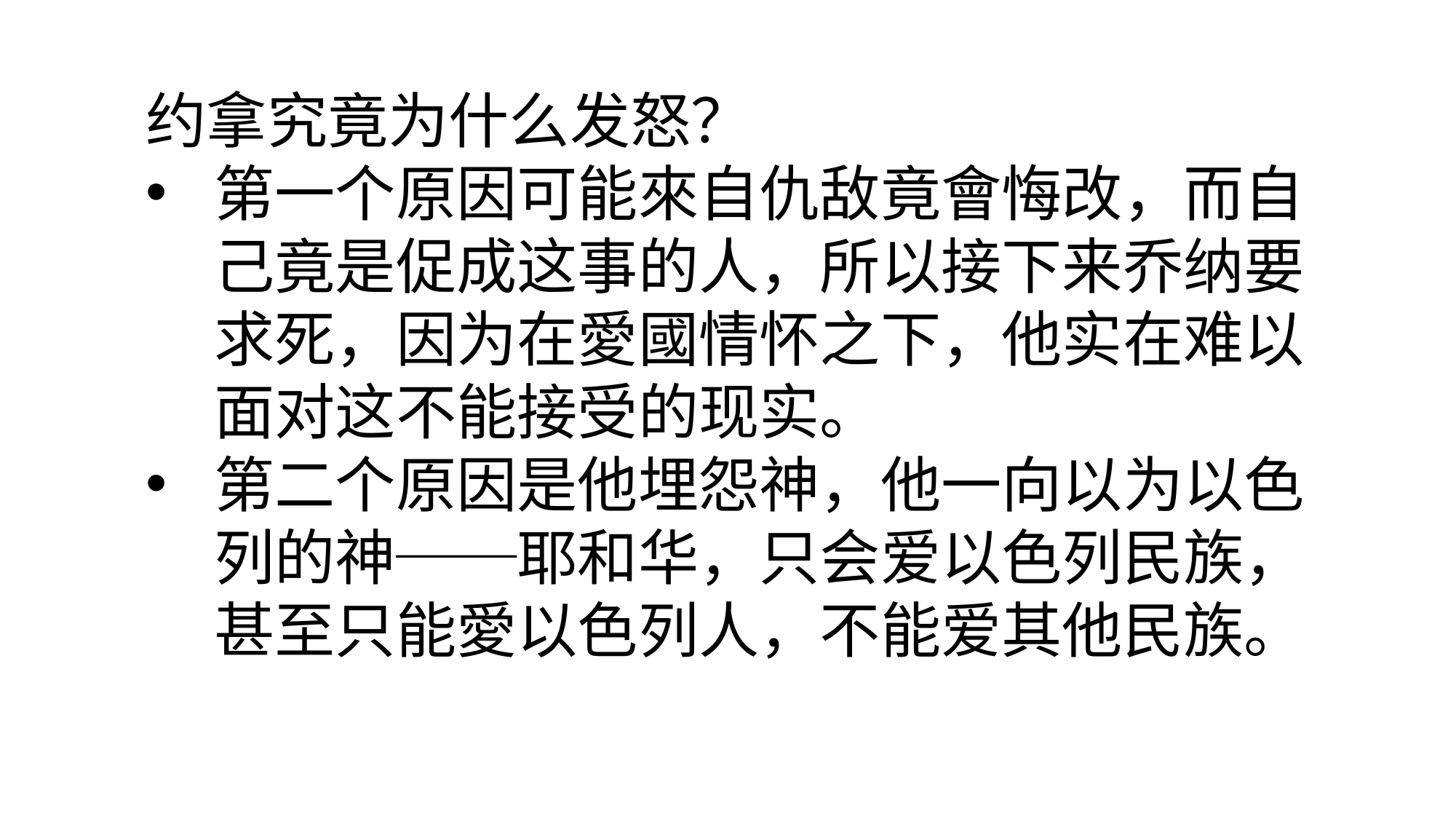

约拿究竟为什么发怒？
第一个原因可能來自仇敌竟會悔改，而自己竟是促成这事的人，所以接下来乔纳要求死，因为在愛國情怀之下，他实在难以面对这不能接受的现实。
第二个原因是他埋怨神，他一向以为以色列的神──耶和华，只会爱以色列民族，甚至只能愛以色列人，不能爱其他民族。